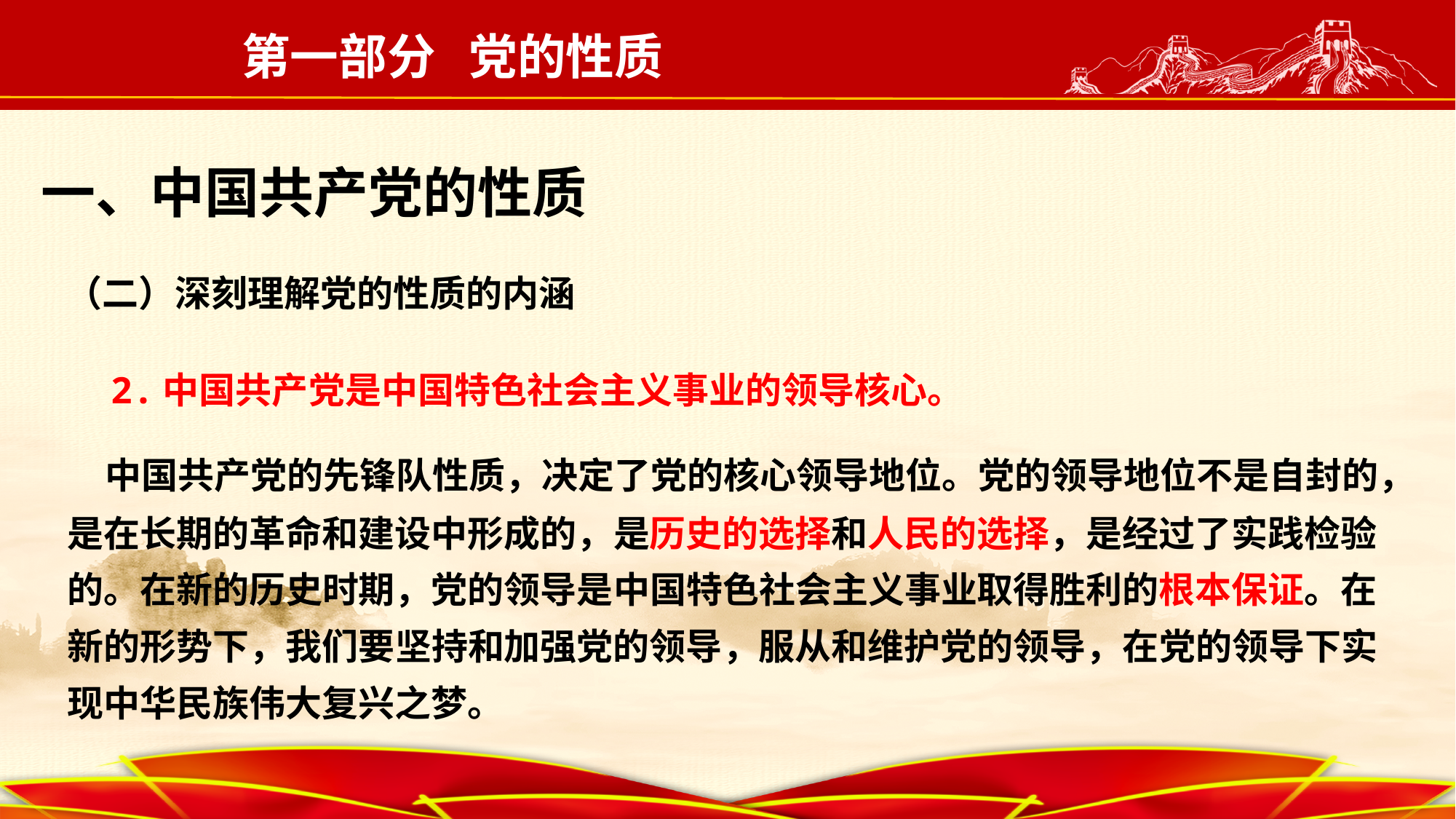

第一部分   党的性质
一、中国共产党的性质
（二）深刻理解党的性质的内涵
2.中国共产党是中国特色社会主义事业的领导核心。
   中国共产党的先锋队性质，决定了党的核心领导地位。党的领导地位不是自封的，是在长期的革命和建设中形成的，是历史的选择和人民的选择，是经过了实践检验的。在新的历史时期，党的领导是中国特色社会主义事业取得胜利的根本保证。在新的形势下，我们要坚持和加强党的领导，服从和维护党的领导，在党的领导下实现中华民族伟大复兴之梦。